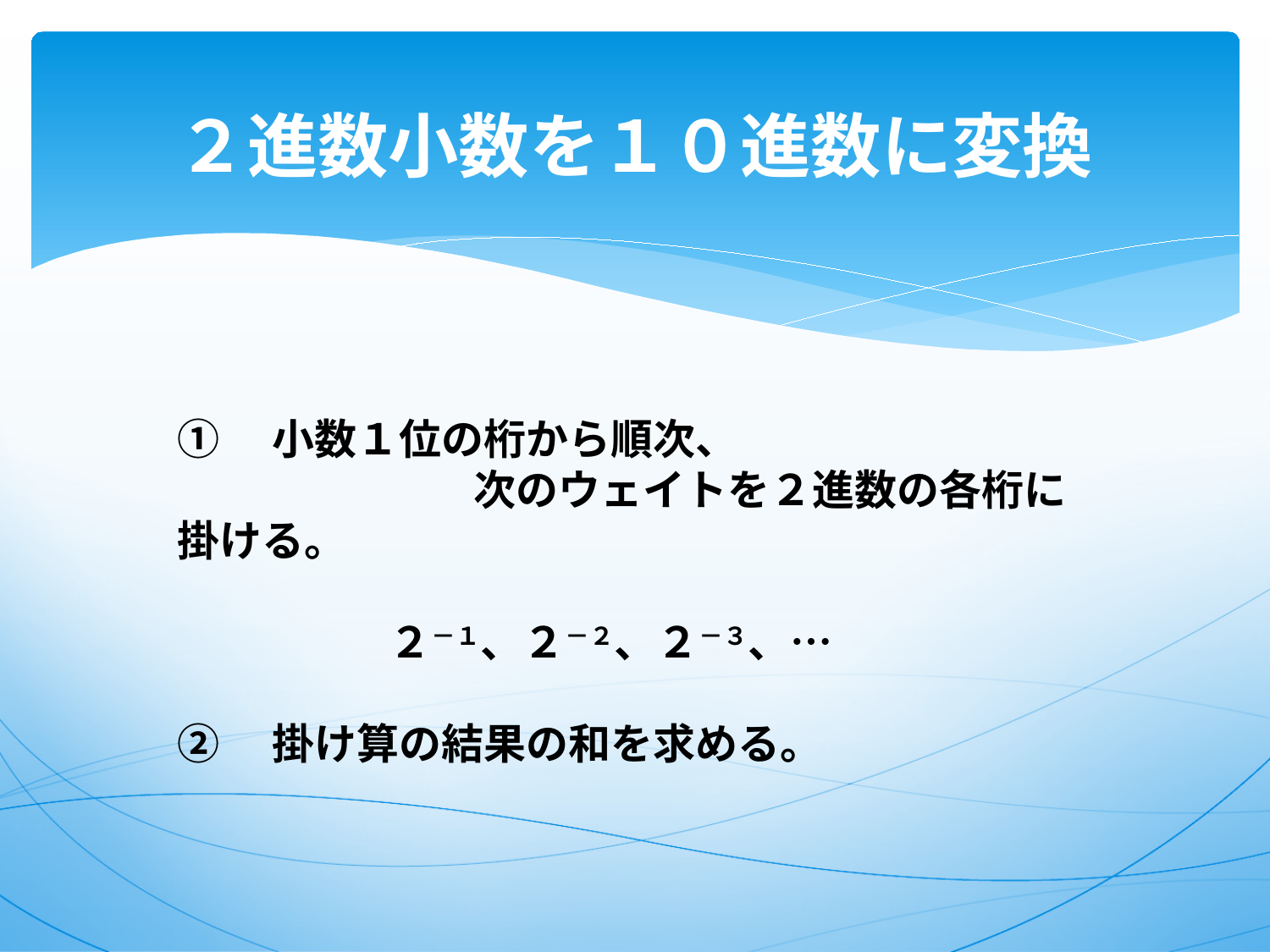

# ２進数小数を１０進数に変換
①　小数１位の桁から順次、
　　　　　　　次のウェイトを２進数の各桁に掛ける。

　　　　　２－１、２－２、２－３、…

②　掛け算の結果の和を求める。